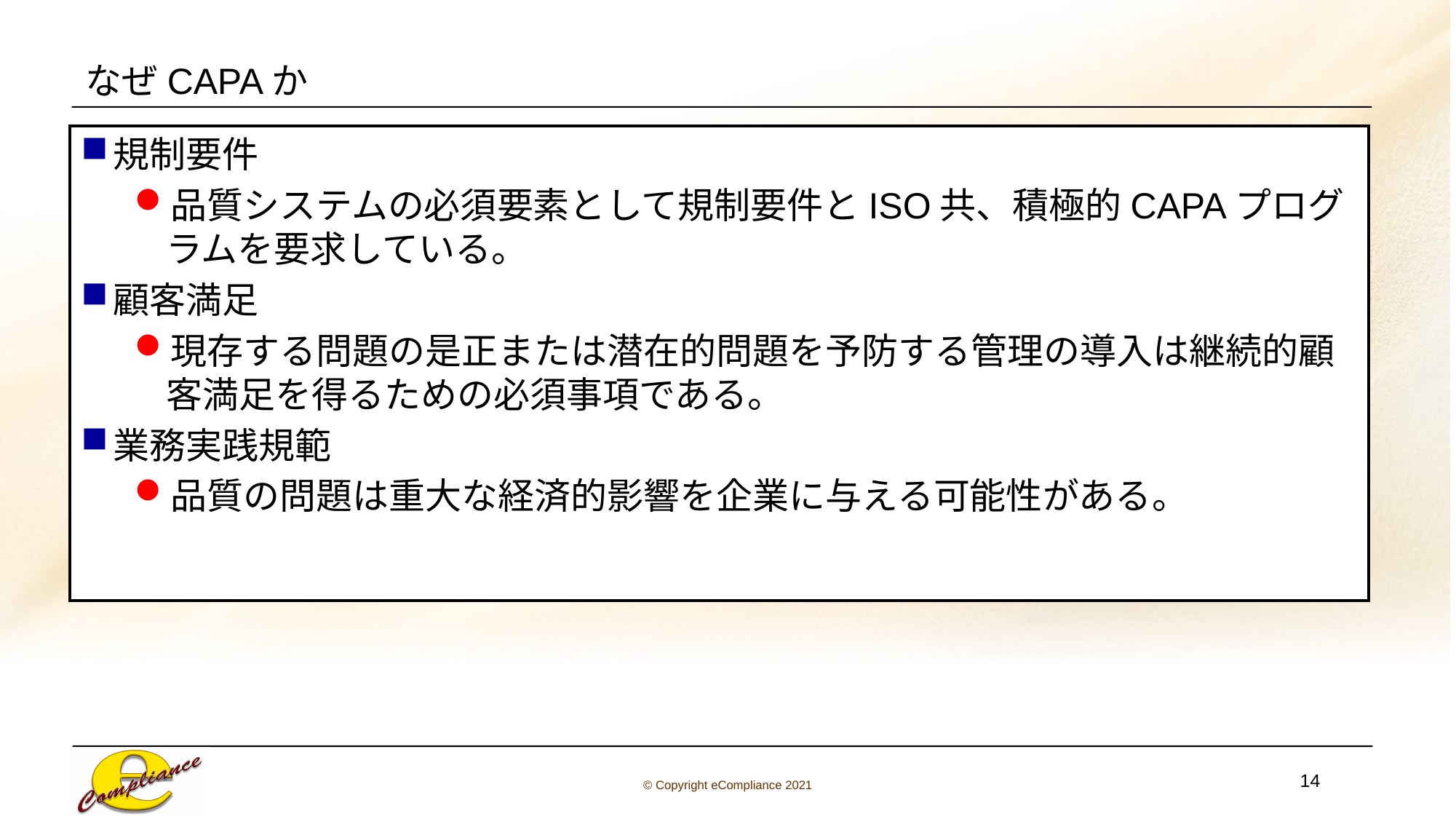

# なぜCAPAか
規制要件
品質システムの必須要素として規制要件とISO共、積極的CAPAプログラムを要求している。
顧客満足
現存する問題の是正または潜在的問題を予防する管理の導入は継続的顧客満足を得るための必須事項である。
業務実践規範
品質の問題は重大な経済的影響を企業に与える可能性がある。